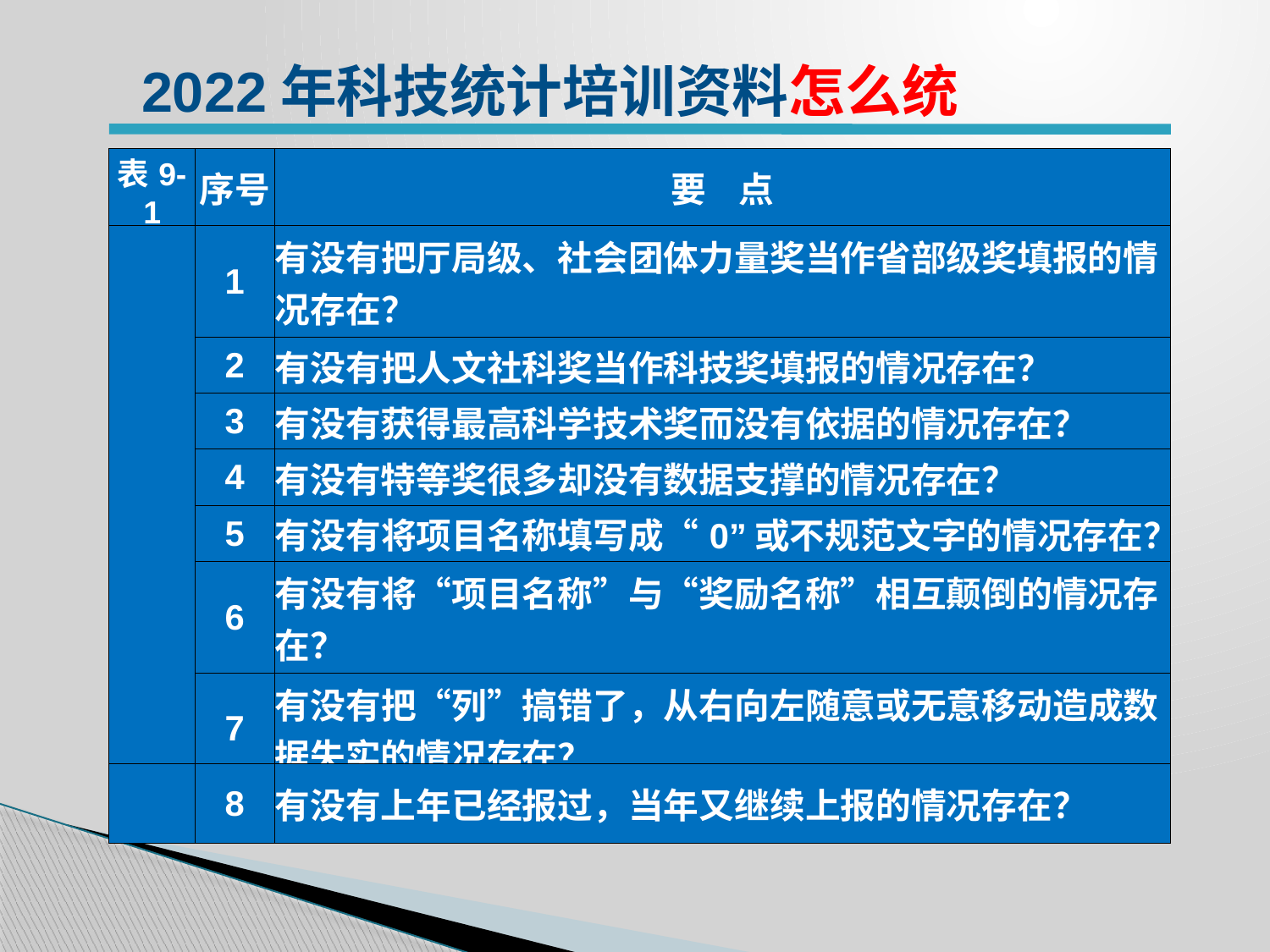

2022年科技统计培训资料怎么统
| 表9-1 | 序号 | 要 点 |
| --- | --- | --- |
|  | 1 | 有没有把厅局级、社会团体力量奖当作省部级奖填报的情况存在？ |
|  | 2 | 有没有把人文社科奖当作科技奖填报的情况存在？ |
|  | 3 | 有没有获得最高科学技术奖而没有依据的情况存在？ |
|  | 4 | 有没有特等奖很多却没有数据支撑的情况存在？ |
|  | 5 | 有没有将项目名称填写成“0”或不规范文字的情况存在？ |
|  | 6 | 有没有将“项目名称”与“奖励名称”相互颠倒的情况存在？ |
|  | 7 | 有没有把“列”搞错了，从右向左随意或无意移动造成数据失实的情况存在？ |
|  | 8 | 有没有上年已经报过，当年又继续上报的情况存在？ |
| --- | --- | --- |